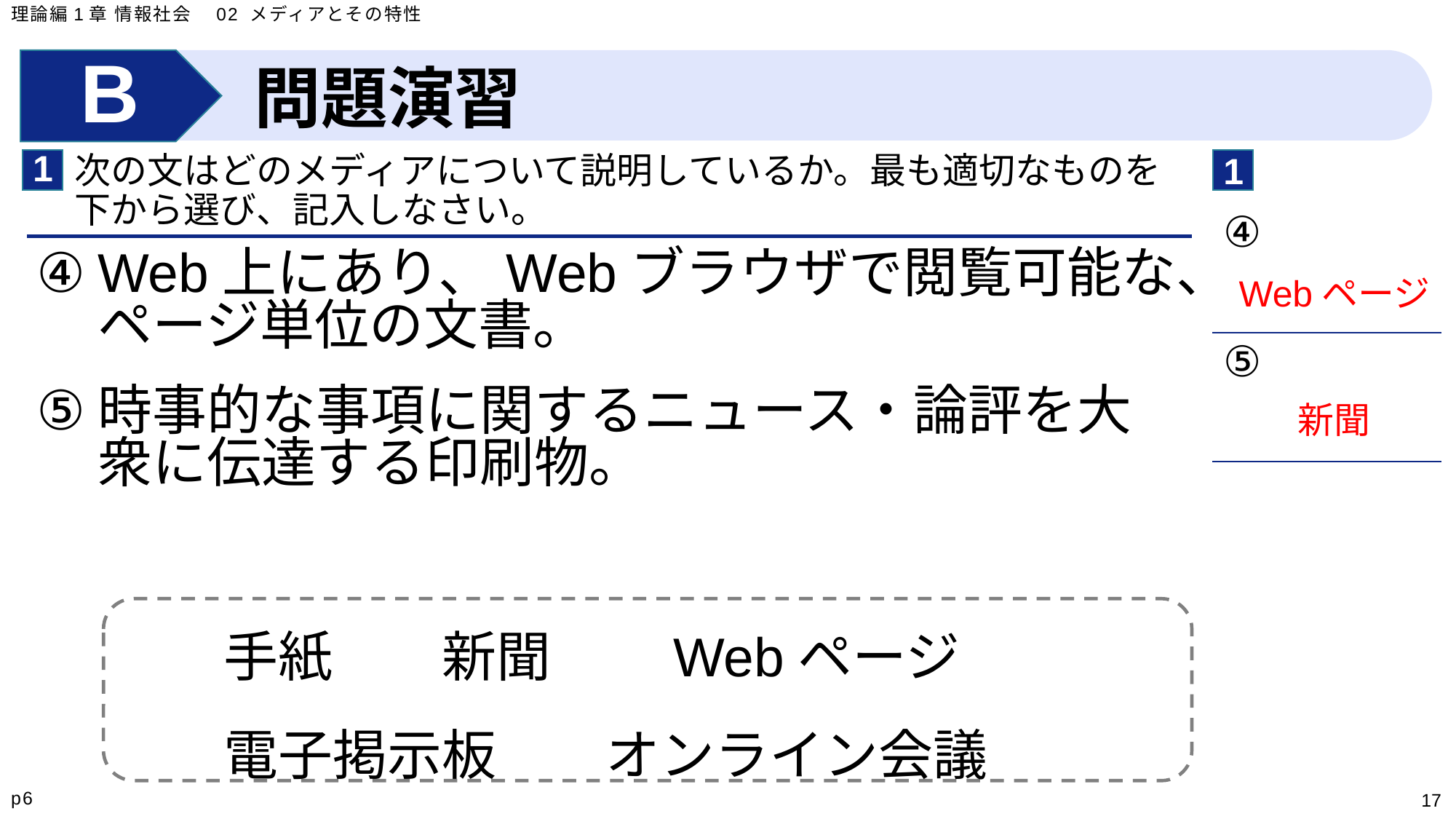

理論編1章 情報社会　02 メディアとその特性
問題演習
1
1
次の文はどのメディアについて説明しているか。最も適切なものを下から選び、記入しなさい。
| ④ |
| --- |
| ⑤ |
Web上にあり、Webブラウザで閲覧可能な、ページ単位の文書。
時事的な事項に関するニュース・論評を大衆に伝達する印刷物。
Webページ
新聞
　　手紙　　新聞　　Webページ
　　電子掲示板　　オンライン会議

p6
17